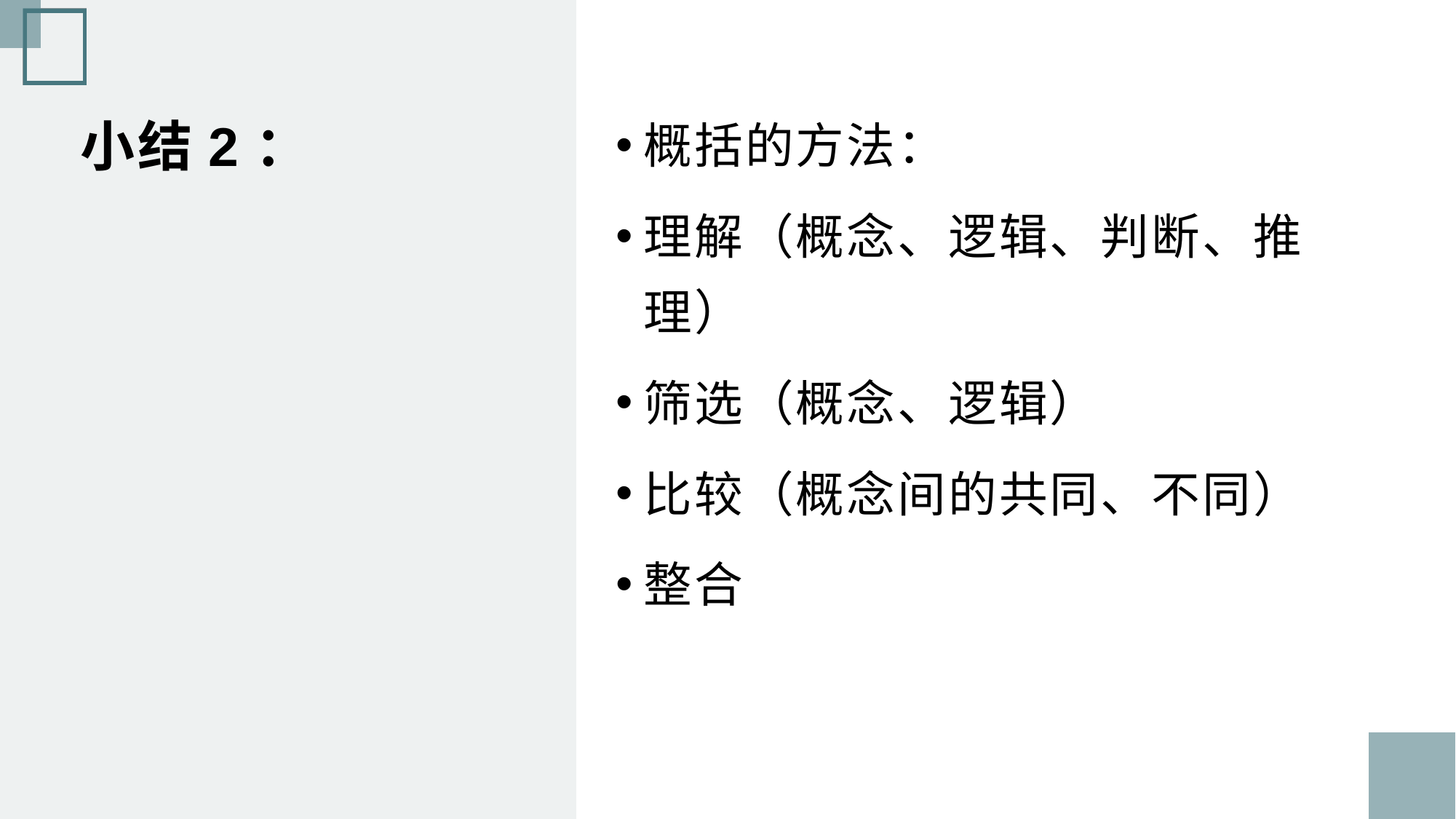

概括的方法：
理解（概念、逻辑、判断、推理）
筛选（概念、逻辑）
比较（概念间的共同、不同）
整合

# 小结2：